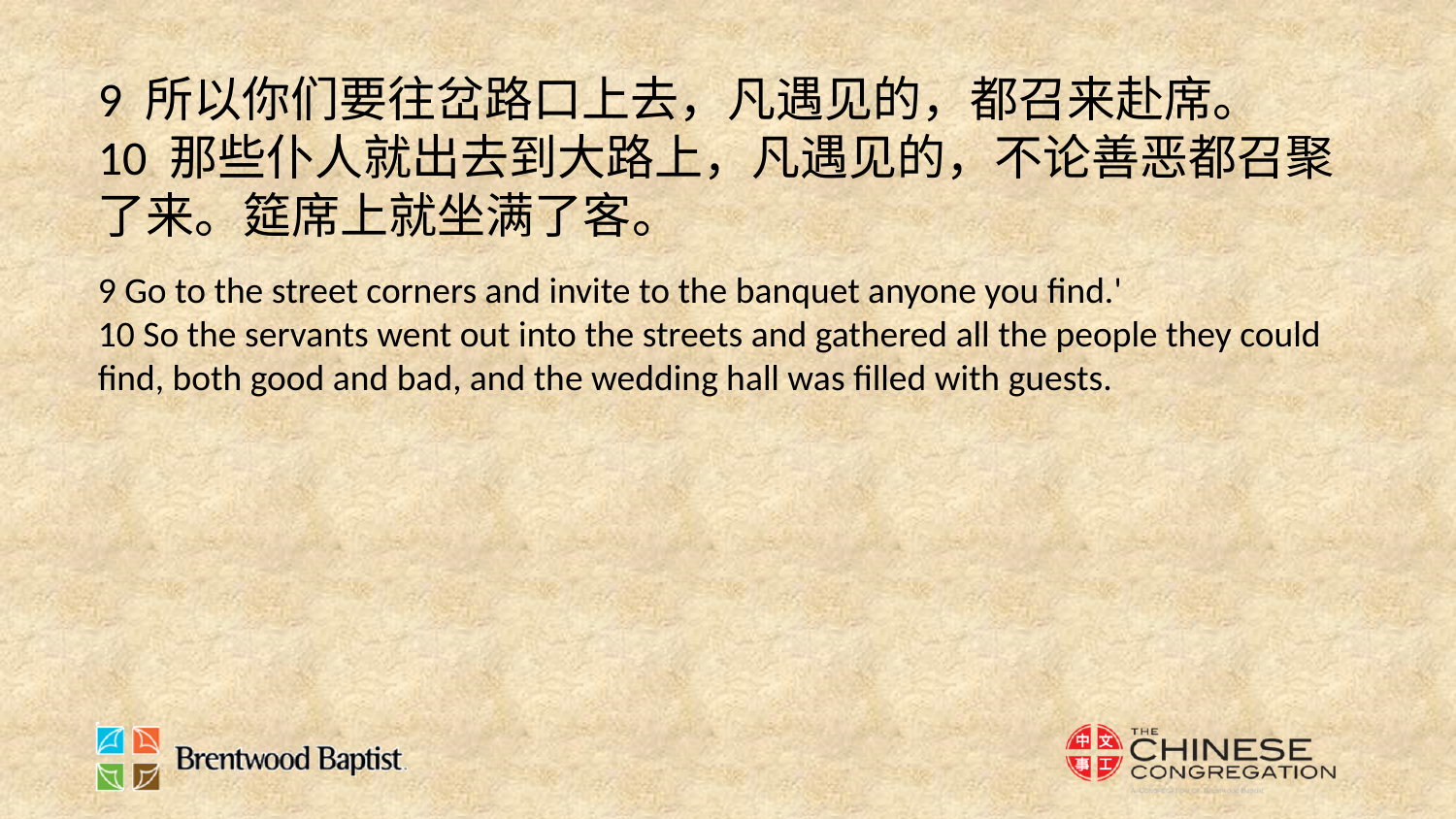

9 所以你们要往岔路口上去，凡遇见的，都召来赴席。
10 那些仆人就出去到大路上，凡遇见的，不论善恶都召聚了来。筵席上就坐满了客。

9 Go to the street corners and invite to the banquet anyone you find.'
10 So the servants went out into the streets and gathered all the people they could find, both good and bad, and the wedding hall was filled with guests.